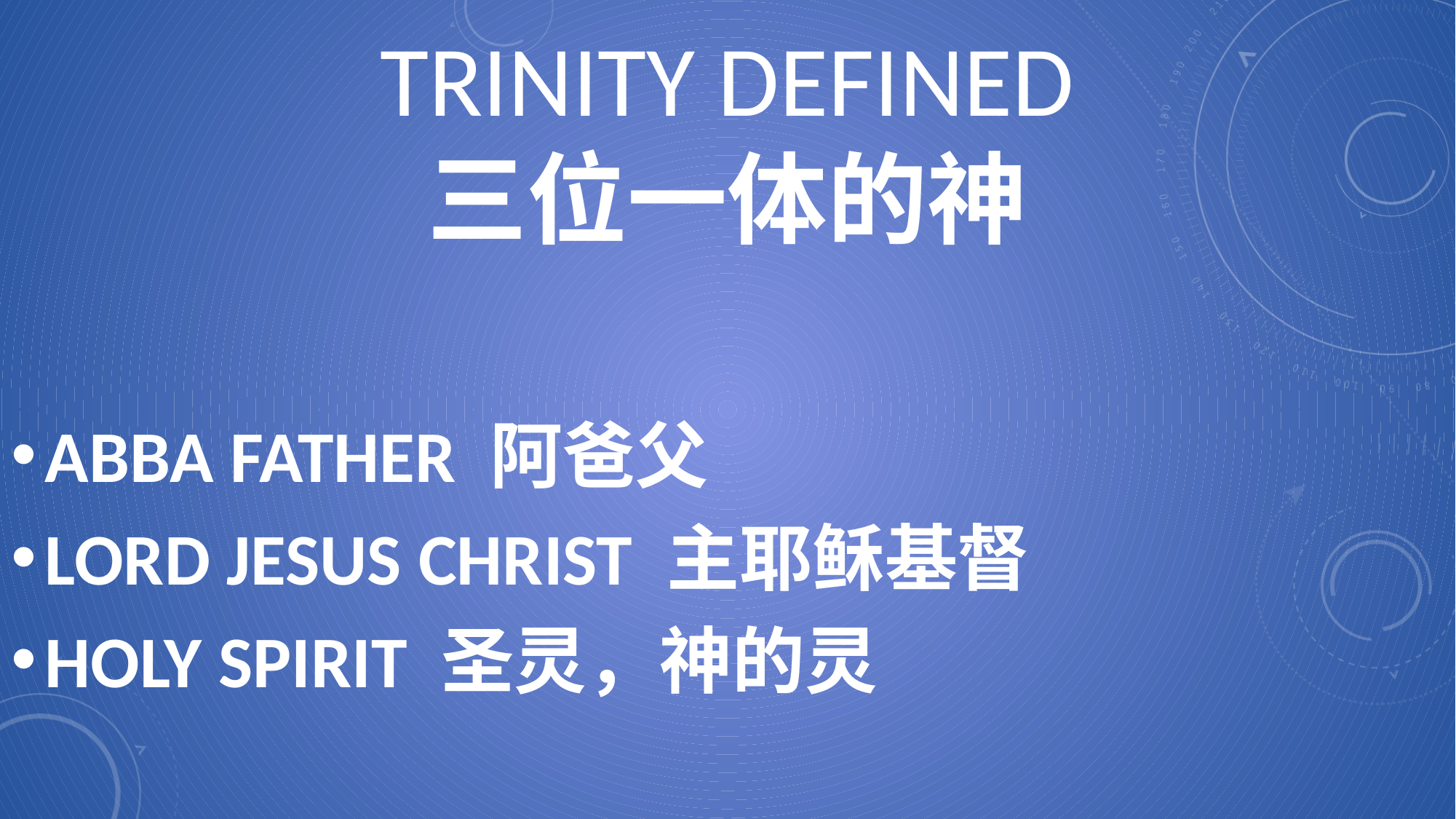

# TRINITY DEFINED 三位一体的神
ABBA FATHER 阿爸父
LORD JESUS CHRIST 主耶稣基督
HOLY SPIRIT 圣灵，神的灵